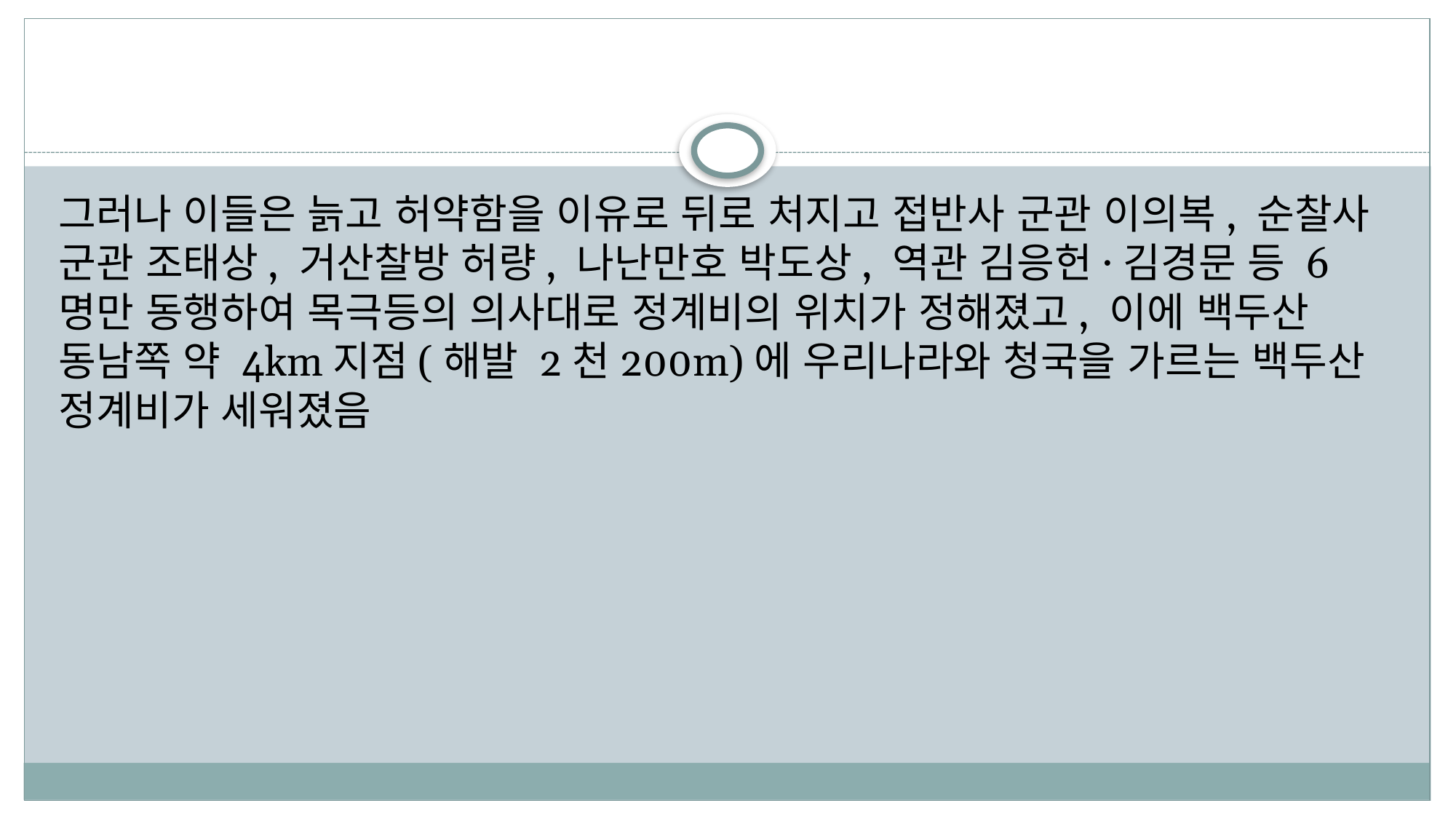

#
그러나 이들은 늙고 허약함을 이유로 뒤로 처지고 접반사 군관 이의복, 순찰사 군관 조태상, 거산찰방 허량, 나난만호 박도상, 역관 김응헌·김경문 등 6명만 동행하여 목극등의 의사대로 정계비의 위치가 정해졌고, 이에 백두산 동남쪽 약 4km지점(해발 2천200m)에 우리나라와 청국을 가르는 백두산 정계비가 세워졌음